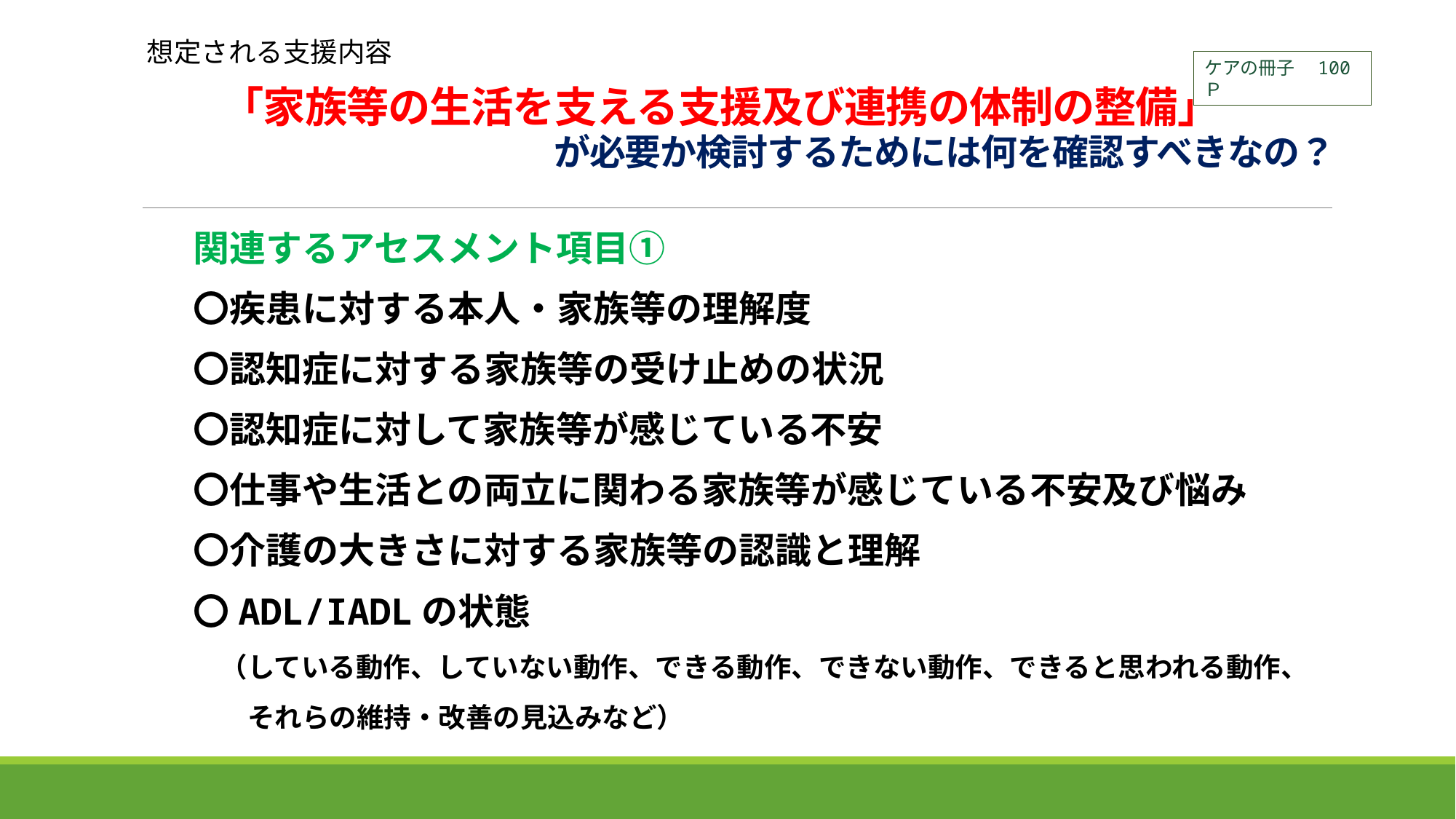

想定される支援内容
ケアの冊子　100Ｐ
# 「家族等の生活を支える支援及び連携の体制の整備」 　　　　　　　　　　　　が必要か検討するためには何を確認すべきなの？
関連するアセスメント項目①
〇疾患に対する本人・家族等の理解度
〇認知症に対する家族等の受け止めの状況
〇認知症に対して家族等が感じている不安
〇仕事や生活との両立に関わる家族等が感じている不安及び悩み
〇介護の大きさに対する家族等の認識と理解
〇ADL/IADLの状態
　（している動作、していない動作、できる動作、できない動作、できると思われる動作、
　　それらの維持・改善の見込みなど）